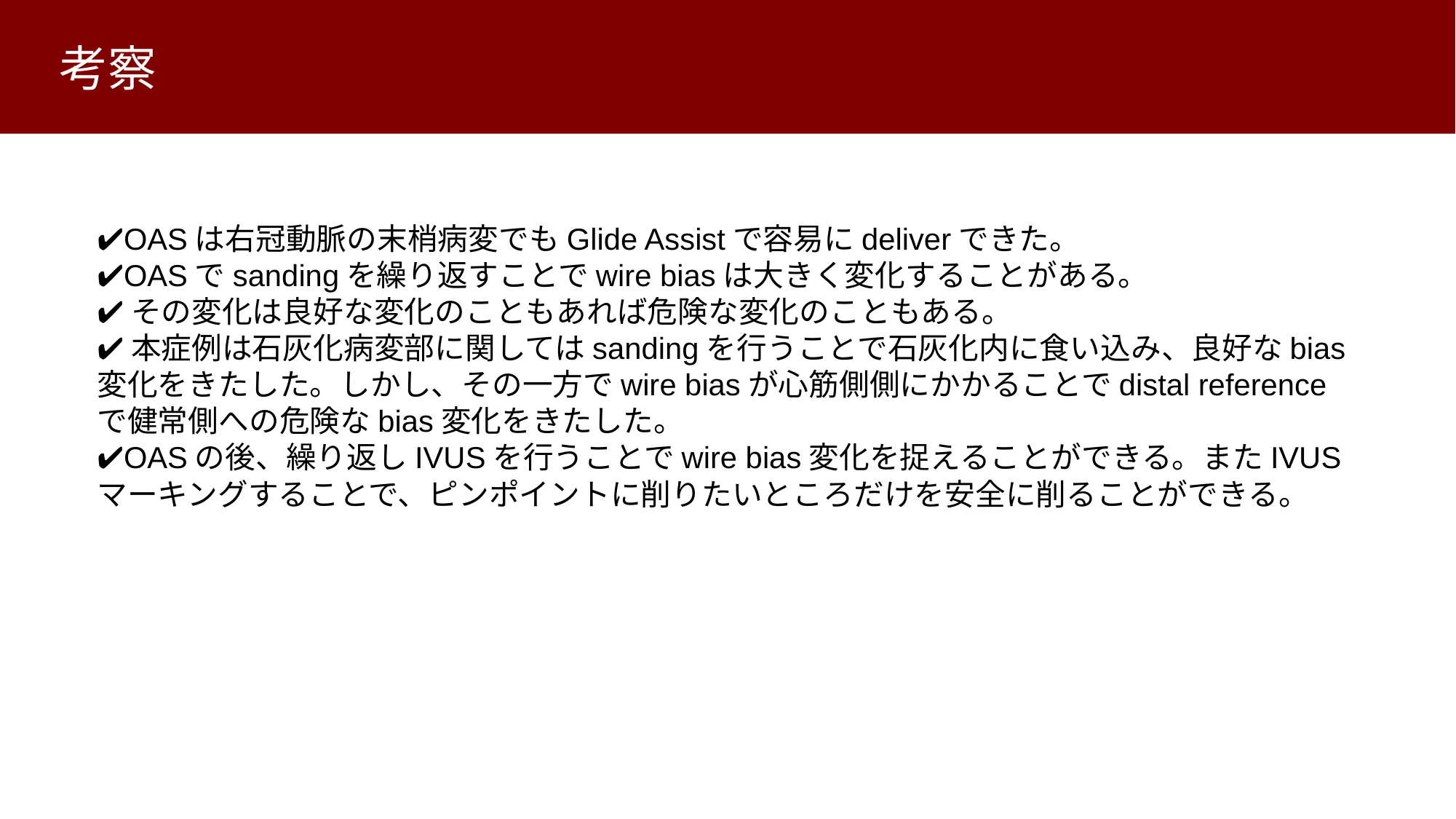

考察
✔️OASは右冠動脈の末梢病変でもGlide Assistで容易にdeliverできた。
✔️OASでsandingを繰り返すことでwire biasは大きく変化することがある。
✔️その変化は良好な変化のこともあれば危険な変化のこともある。
✔️本症例は石灰化病変部に関してはsandingを行うことで石灰化内に食い込み、良好なbias変化をきたした。しかし、その一方でwire biasが心筋側側にかかることでdistal referenceで健常側への危険なbias変化をきたした。
✔️OASの後、繰り返しIVUSを行うことでwire bias変化を捉えることができる。またIVUSマーキングすることで、ピンポイントに削りたいところだけを安全に削ることができる。